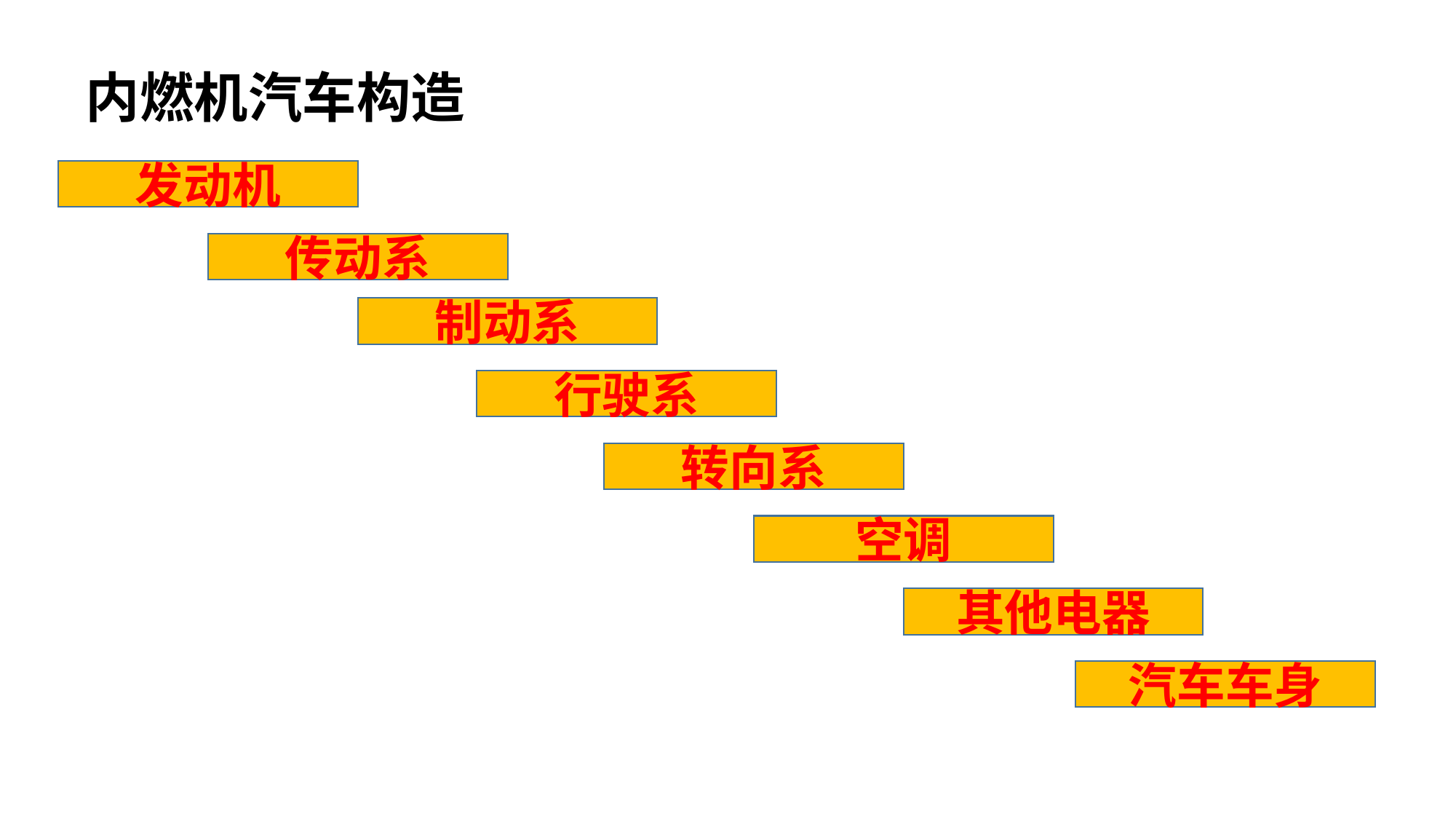

内燃机汽车构造
发动机
传动系
制动系
行驶系
转向系
空调
其他电器
汽车车身